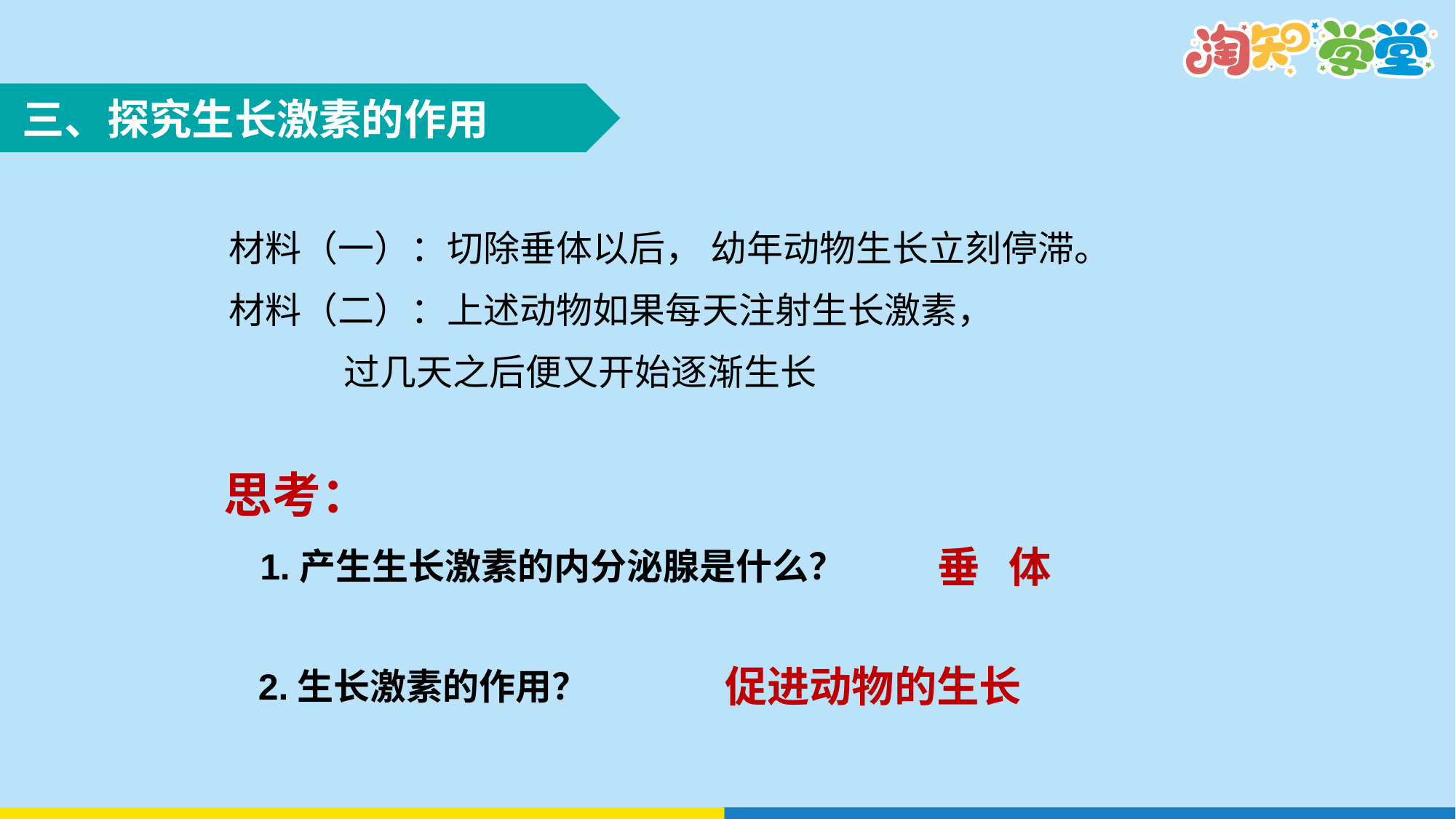

三、探究生长激素的作用
材料（一）：切除垂体以后， 幼年动物生长立刻停滞。
材料（二）：上述动物如果每天注射生长激素，
             过几天之后便又开始逐渐生长
思考：
垂   体
1.产生生长激素的内分泌腺是什么？
促进动物的生长
2.生长激素的作用？